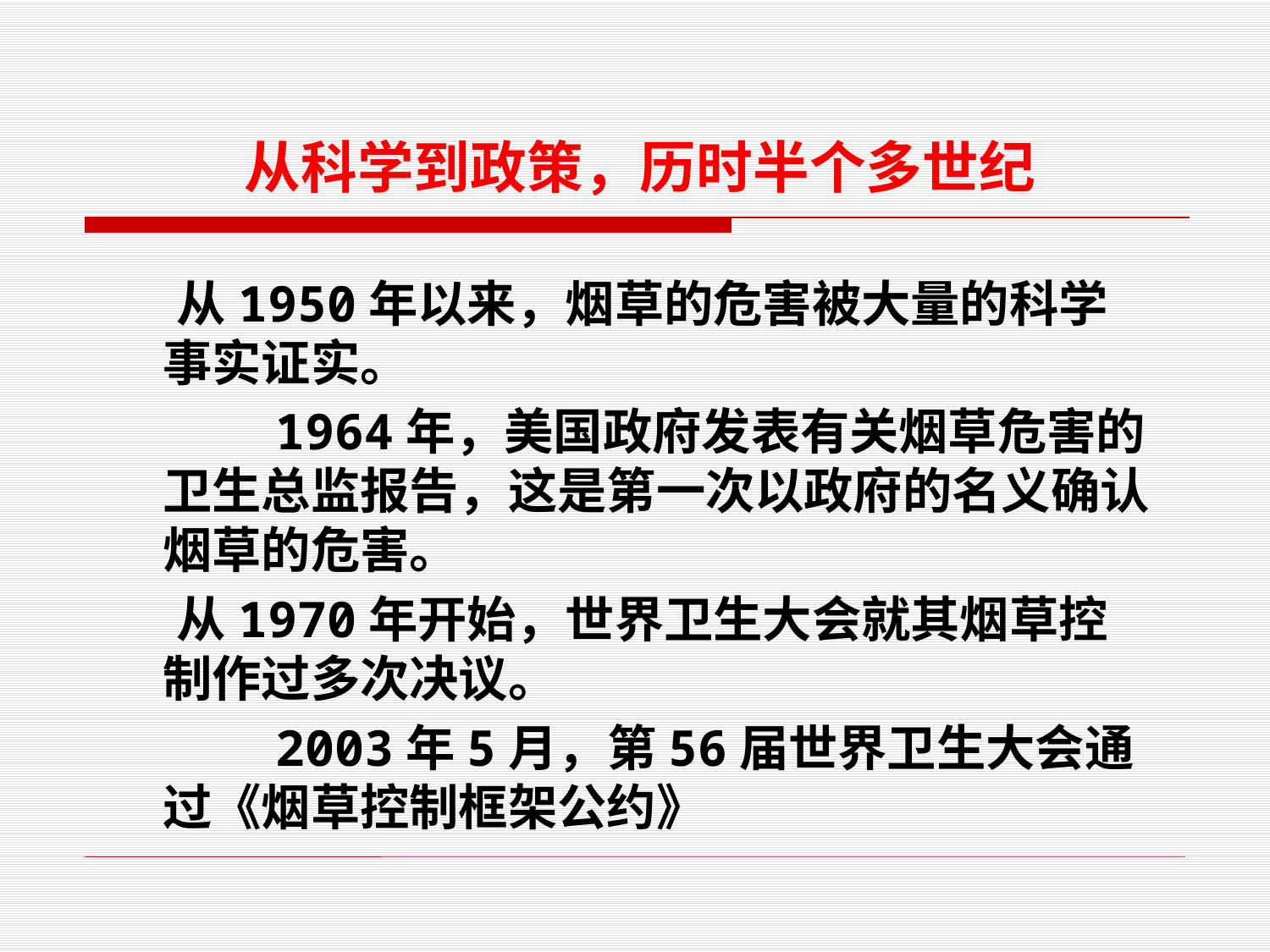

从科学到政策，历时半个多世纪
      从1950年以来，烟草的危害被大量的科学事实证实。
      1964年，美国政府发表有关烟草危害的卫生总监报告，这是第一次以政府的名义确认烟草的危害。
      从1970年开始，世界卫生大会就其烟草控制作过多次决议。
      2003年5月，第56届世界卫生大会通过《烟草控制框架公约》